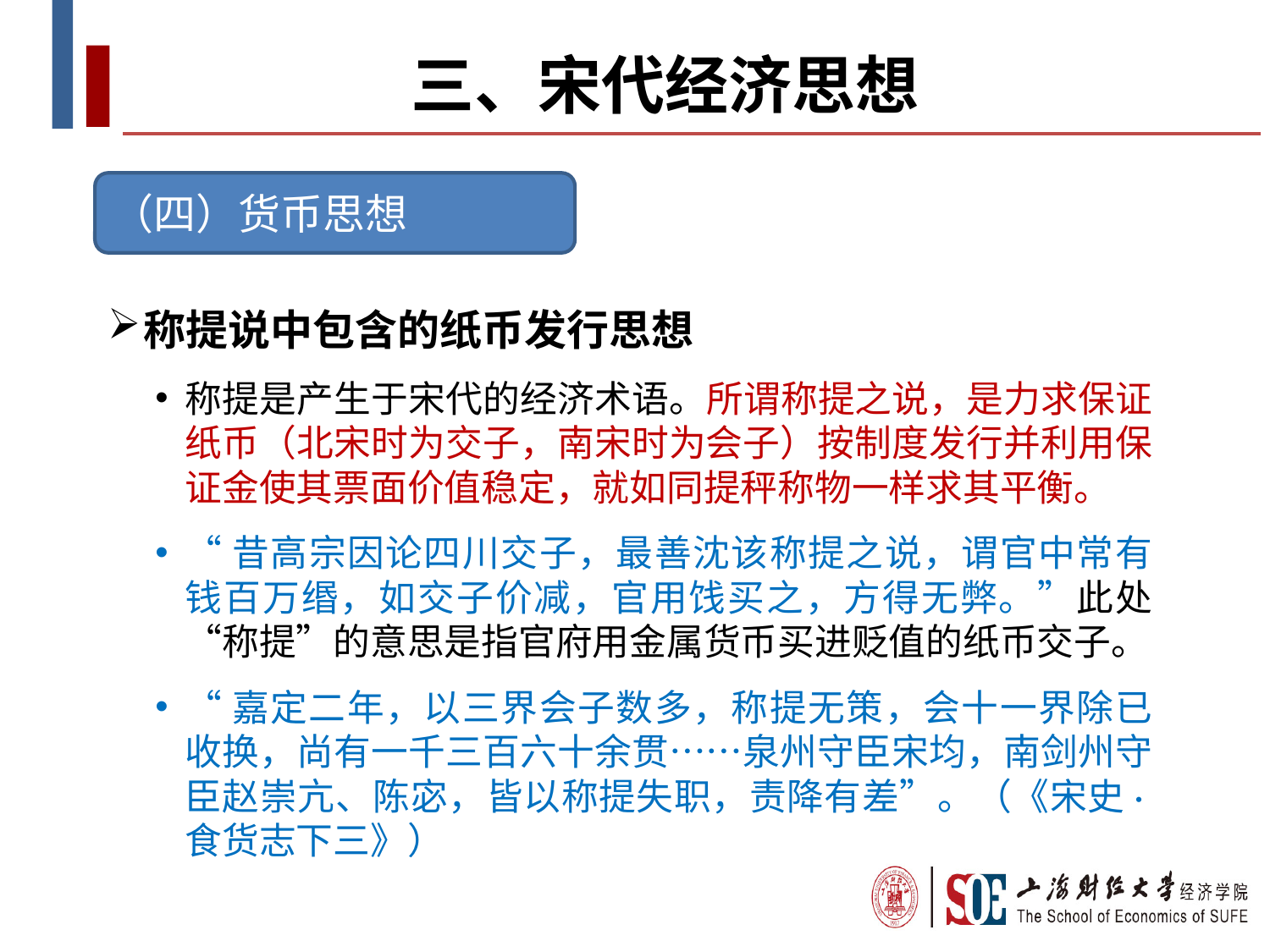

# 三、宋代经济思想
（四）货币思想
称提说中包含的纸币发行思想
称提是产生于宋代的经济术语。所谓称提之说，是力求保证纸币（北宋时为交子，南宋时为会子）按制度发行并利用保证金使其票面价值稳定，就如同提秤称物一样求其平衡。
“昔高宗因论四川交子，最善沈该称提之说，谓官中常有钱百万缗，如交子价减，官用饯买之，方得无弊。”此处“称提”的意思是指官府用金属货币买进贬值的纸币交子。
“嘉定二年，以三界会子数多，称提无策，会十一界除已收换，尚有一千三百六十余贯……泉州守臣宋均，南剑州守臣赵崇亢、陈宓，皆以称提失职，责降有差”。（《宋史·食货志下三》）